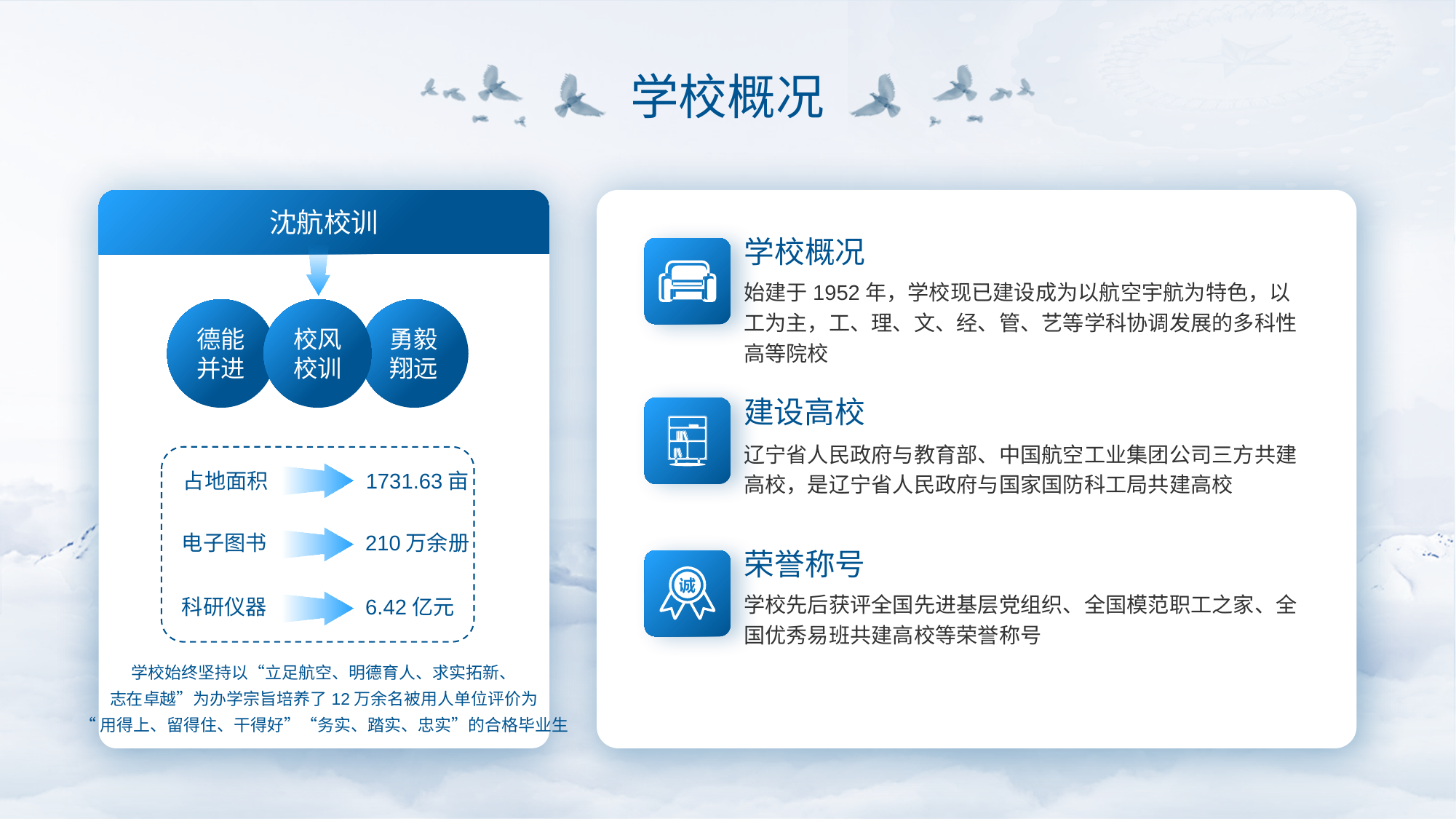

学校概况

沈航校训
学校概况

始建于1952年，学校现已建设成为以航空宇航为特色，以工为主，工、理、文、经、管、艺等学科协调发展的多科性高等院校

德能
并进
校风
校训
勇毅
翔远
建设高校

辽宁省人民政府与教育部、中国航空工业集团公司三方共建高校，是辽宁省人民政府与国家国防科工局共建高校

占地面积
1731.63亩

电子图书
210万余册

科研仪器
6.42亿元
荣誉称号

学校先后获评全国先进基层党组织、全国模范职工之家、全国优秀易班共建高校等荣誉称号
学校始终坚持以“立足航空、明德育人、求实拓新、
志在卓越”为办学宗旨培养了12万余名被用人单位评价为
“用得上、留得住、干得好”“务实、踏实、忠实”的合格毕业生